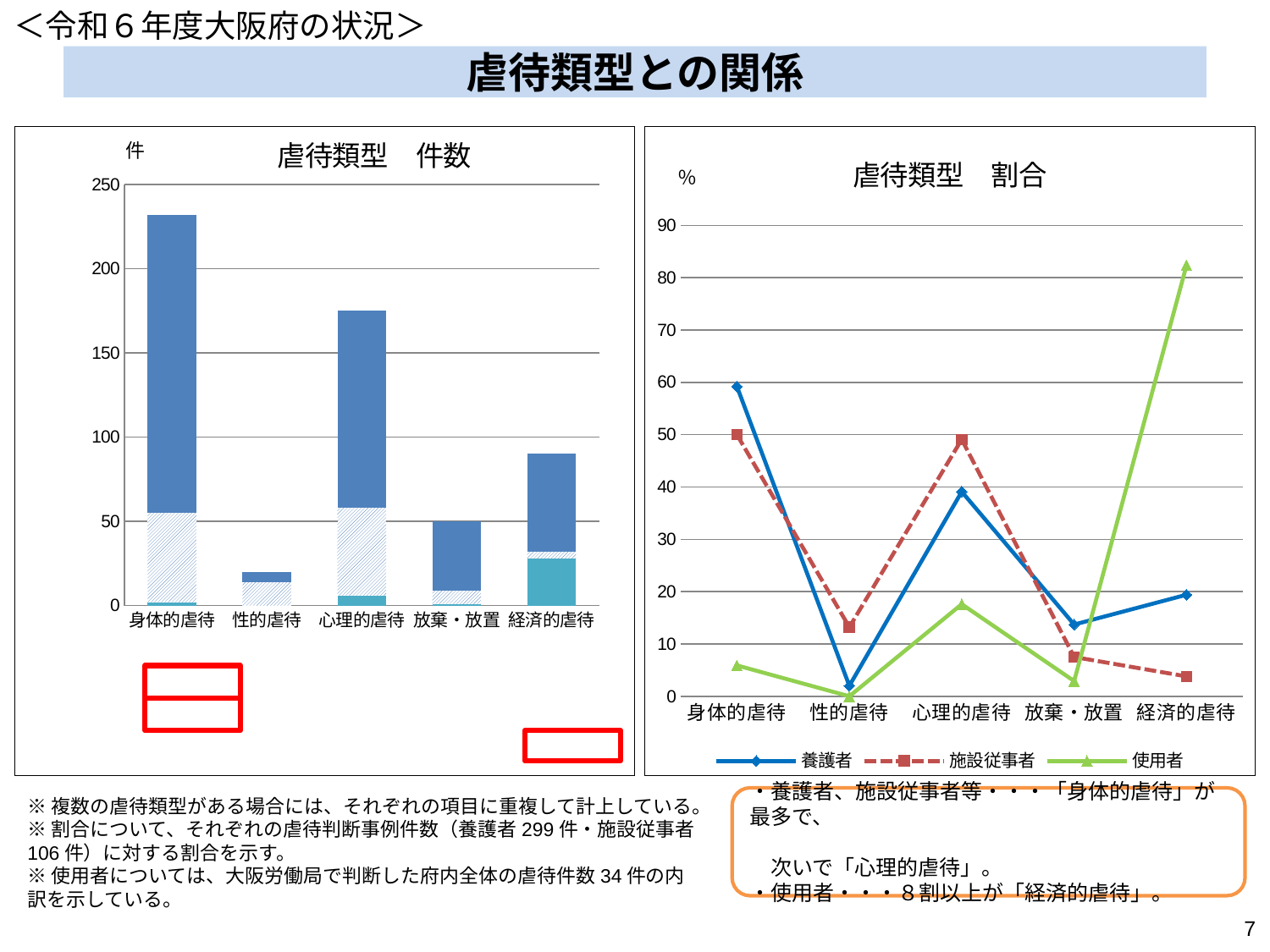

＜令和６年度大阪府の状況＞
# 虐待類型との関係

### Chart: 虐待類型　件数

| Category | 使用者 | 施設従事者 | 養護者 |
|---|---|---|---|
| 身体的虐待 | 2.0 | 53.0 | 177.0 |
| 性的虐待 | 0.0 | 14.0 | 6.0 |
| 心理的虐待 | 6.0 | 52.0 | 117.0 |
| 放棄・放置 | 1.0 | 8.0 | 41.0 |
| 経済的虐待 | 28.0 | 4.0 | 58.0 |

### Chart: 虐待類型　割合

| Category | 養護者 | 施設従事者 | 使用者 |
|---|---|---|---|
| 身体的虐待 | 59.2 | 50.0 | 5.9 |
| 性的虐待 | 2.0 | 13.2 | 0.0 |
| 心理的虐待 | 39.1 | 49.1 | 17.6 |
| 放棄・放置 | 13.7 | 7.5 | 2.9 |
| 経済的虐待 | 19.4 | 3.8 | 82.4 |

※複数の虐待類型がある場合には、それぞれの項目に重複して計上している。
※割合について、それぞれの虐待判断事例件数（養護者299件・施設従事者106件）に対する割合を示す。
※使用者については、大阪労働局で判断した府内全体の虐待件数34件の内訳を示している。
・養護者、施設従事者等・・・「身体的虐待」が最多で、
　　　　　　　　　　　　　　　　　　　　　　　次いで「心理的虐待」。
・使用者・・・８割以上が「経済的虐待」。
7